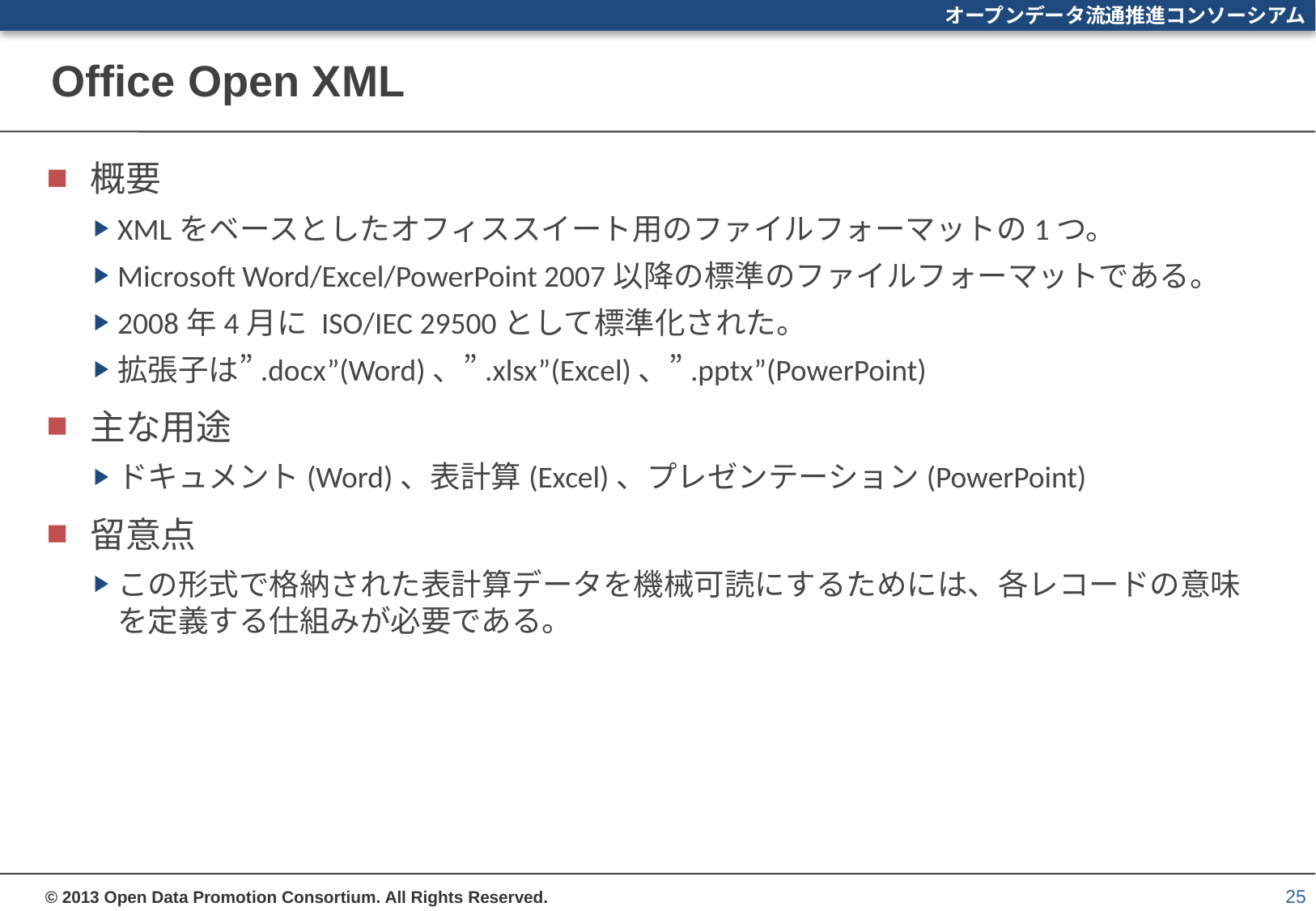

# Office Open XML
概要
XMLをベースとしたオフィススイート用のファイルフォーマットの1つ。
Microsoft Word/Excel/PowerPoint 2007以降の標準のファイルフォーマットである。
2008年4月に ISO/IEC 29500として標準化された。
拡張子は”.docx”(Word)、”.xlsx”(Excel)、”.pptx”(PowerPoint)
主な用途
ドキュメント(Word)、表計算(Excel)、プレゼンテーション(PowerPoint)
留意点
この形式で格納された表計算データを機械可読にするためには、各レコードの意味を定義する仕組みが必要である。
25